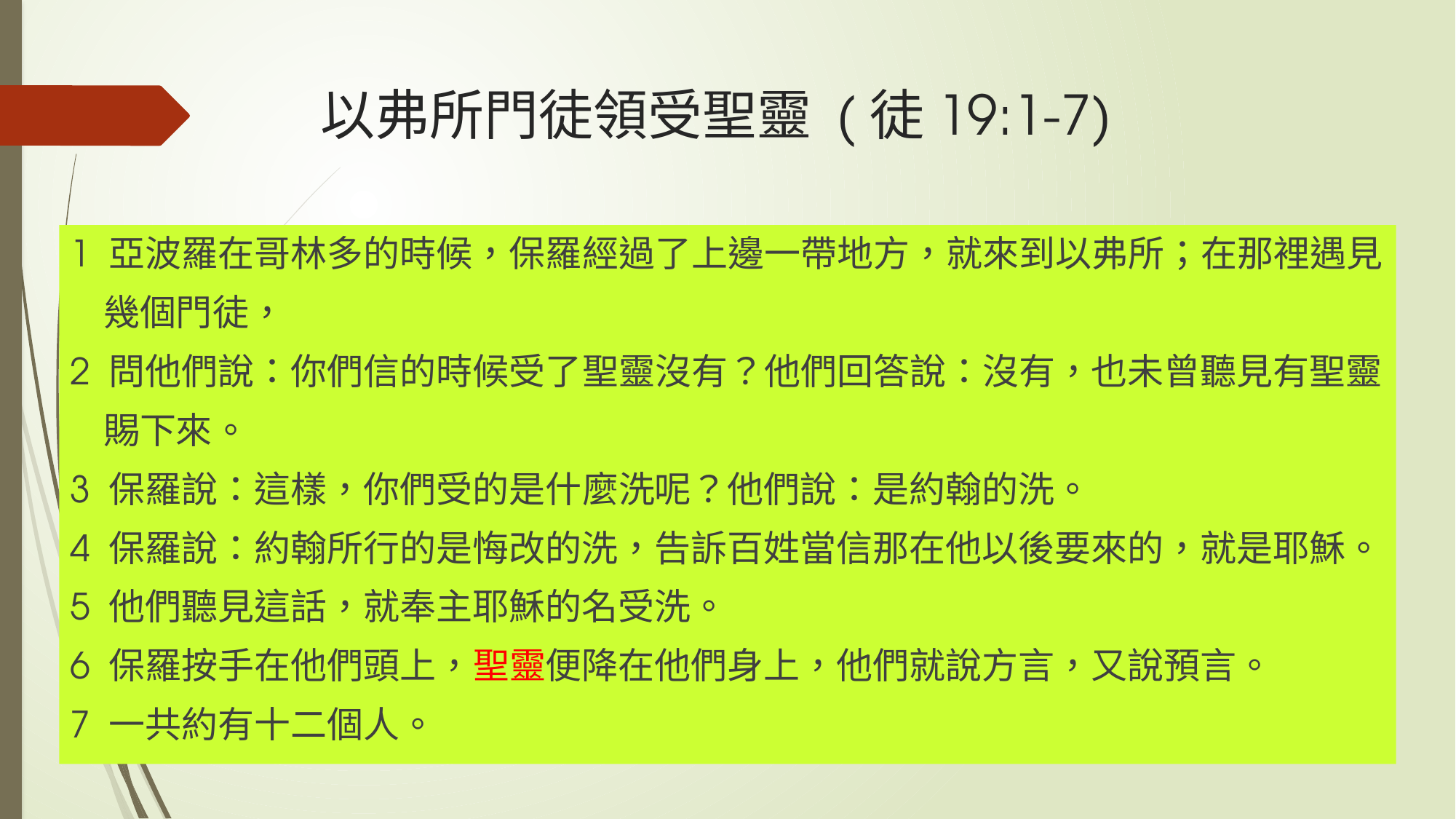

# 以弗所門徒領受聖靈 (徒19:1-7)
1 亞波羅在哥林多的時候，保羅經過了上邊一帶地方，就來到以弗所；在那裡遇見
   幾個門徒，
2 問他們說：你們信的時候受了聖靈沒有？他們回答說：沒有，也未曾聽見有聖靈
   賜下來。
3 保羅說：這樣，你們受的是什麼洗呢？他們說：是約翰的洗。
4 保羅說：約翰所行的是悔改的洗，告訴百姓當信那在他以後要來的，就是耶穌。
5 他們聽見這話，就奉主耶穌的名受洗。
6 保羅按手在他們頭上，聖靈便降在他們身上，他們就說方言，又說預言。
7 一共約有十二個人。